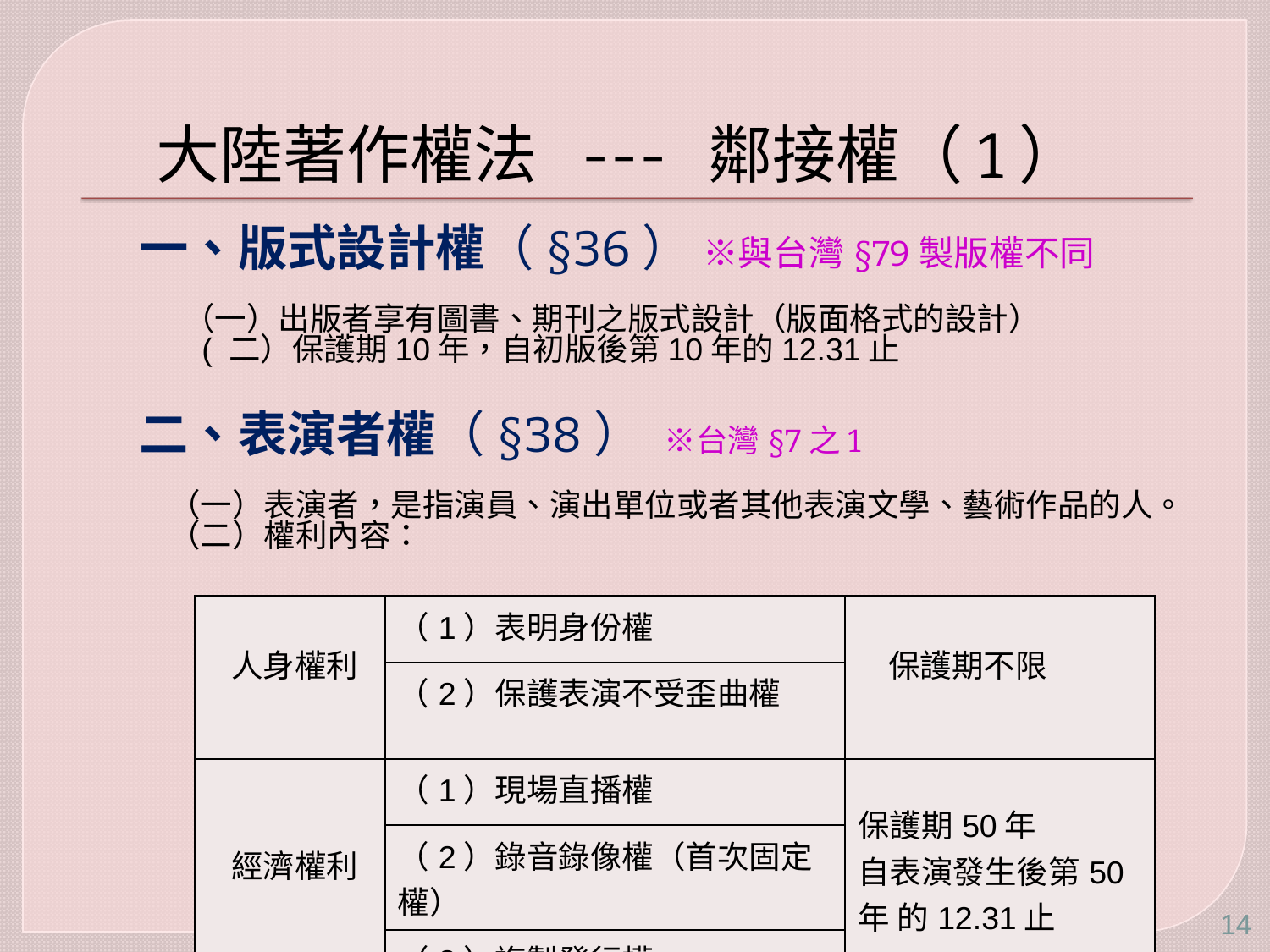

# 大陸著作權法  ---  鄰接權（1）
一、版式設計權（§36） ※與台灣§79製版權不同

     （一）出版者享有圖書、期刊之版式設計（版面格式的設計）
       ( 二）保護期10年，自初版後第10年的12.31止

二、表演者權（§38）   ※台灣§7之1

   （一）表演者，是指演員、演出單位或者其他表演文學、藝術作品的人。
   （二）權利內容：
| 人身權利 | （1）表明身份權 | 保護期不限 |
| --- | --- | --- |
|  | （2）保護表演不受歪曲權 |  |
| 經濟權利 | （1）現場直播權 | 保護期50年 自表演發生後第50年 的12.31止 |
|  | （2）錄音錄像權（首次固定權） |  |
|  | （3）複製發行權 |  |
|  | （4）信息網路傳播權 |  |
14